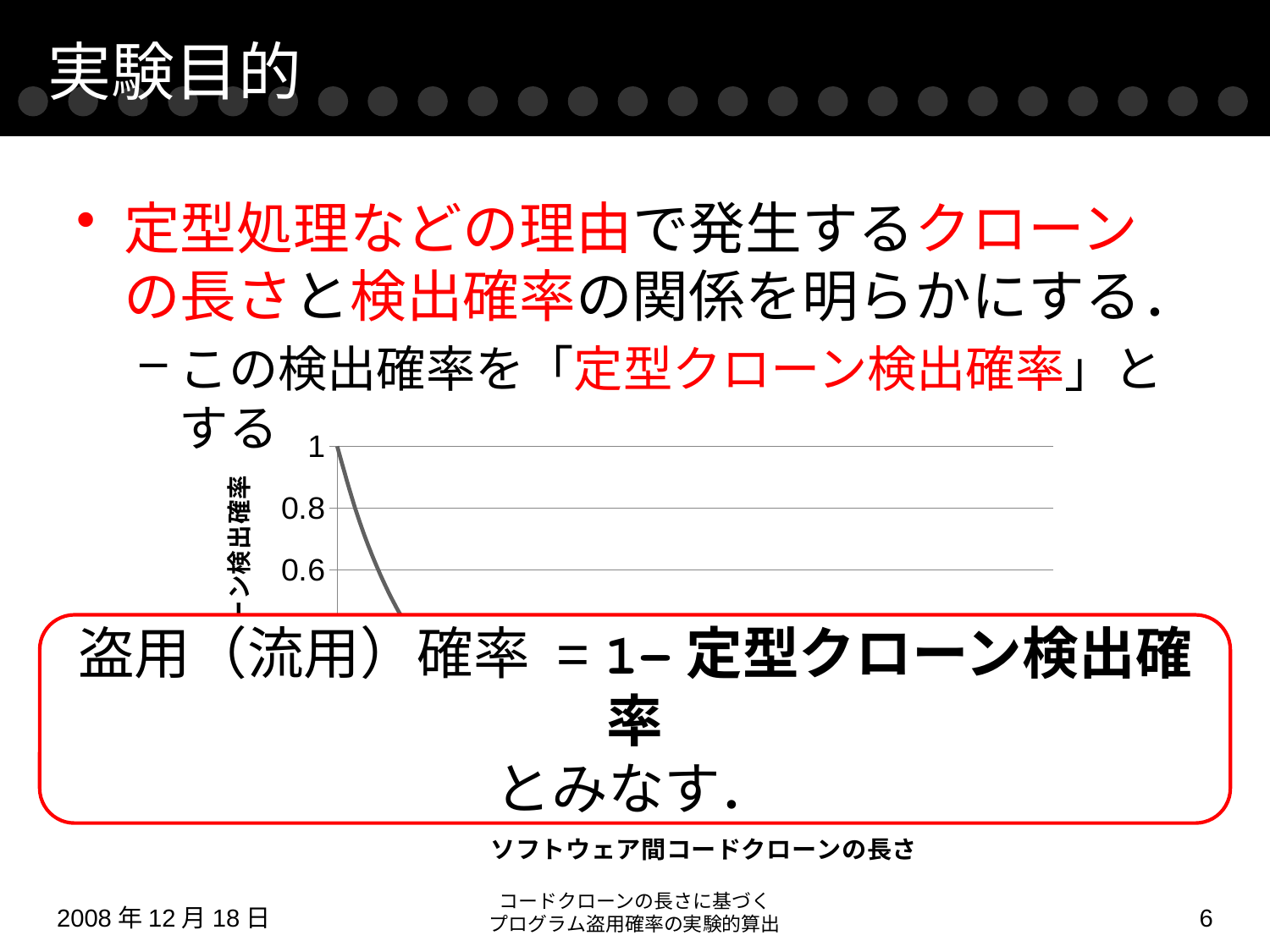

# 実験目的
定型処理などの理由で発生するクローンの長さと検出確率の関係を明らかにする．
この検出確率を「定型クローン検出確率」とする

### Chart

| Category |  |
|---|---|
盗用（流用）確率 = 1-定型クローン検出確率
とみなす．
コードクローンの長さに基づく
プログラム盗用確率の実験的算出
2008年12月18日
6